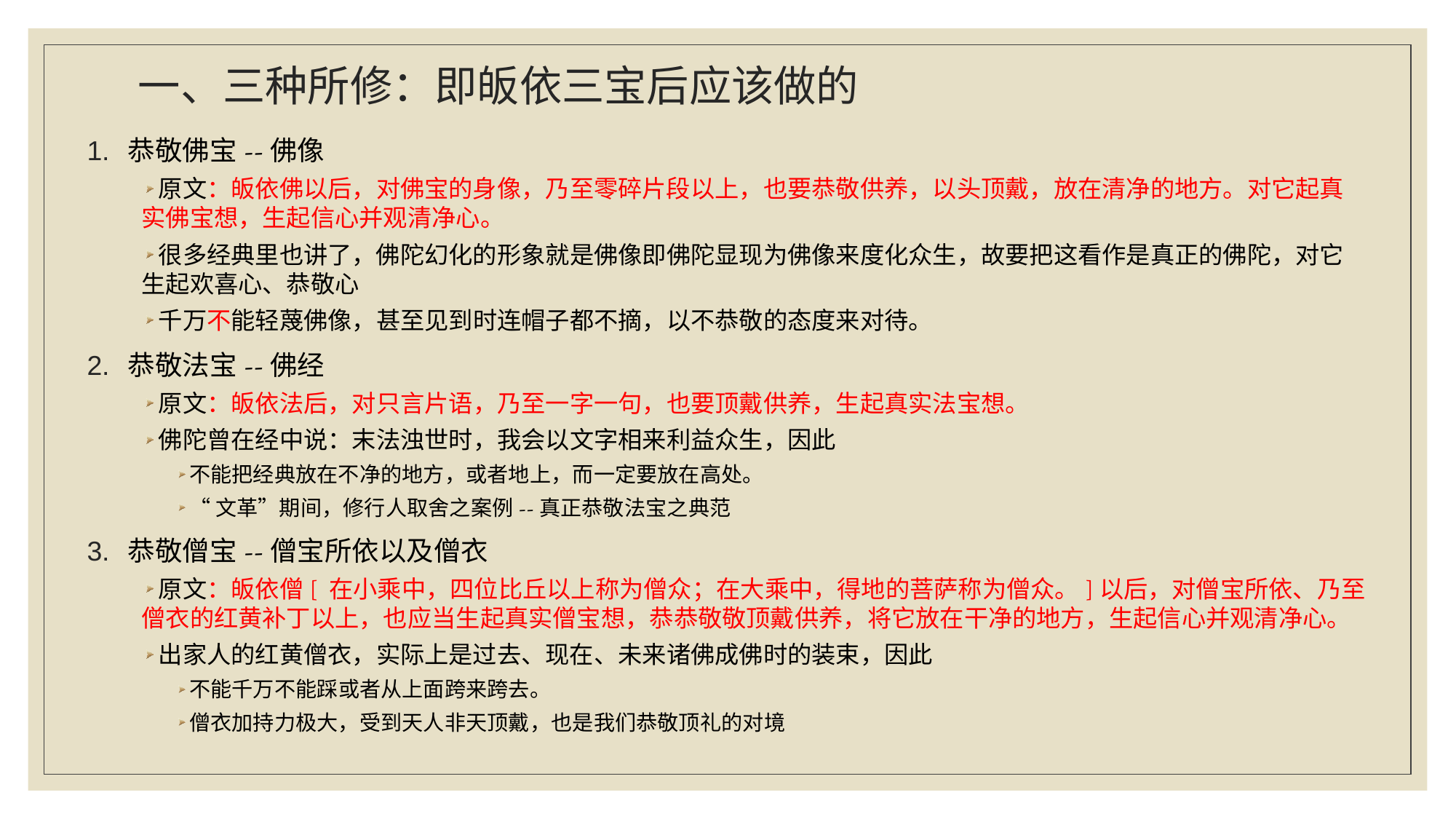

# 一、三种所修：即皈依三宝后应该做的
恭敬佛宝--佛像
原文：皈依佛以后，对佛宝的身像，乃至零碎片段以上，也要恭敬供养，以头顶戴，放在清净的地方。对它起真实佛宝想，生起信心并观清净心。
很多经典里也讲了，佛陀幻化的形象就是佛像即佛陀显现为佛像来度化众生，故要把这看作是真正的佛陀，对它生起欢喜心、恭敬心
千万不能轻蔑佛像，甚至见到时连帽子都不摘，以不恭敬的态度来对待。
恭敬法宝--佛经
原文：皈依法后，对只言片语，乃至一字一句，也要顶戴供养，生起真实法宝想。
佛陀曾在经中说：末法浊世时，我会以文字相来利益众生，因此
不能把经典放在不净的地方，或者地上，而一定要放在高处。
“文革”期间，修行人取舍之案例--真正恭敬法宝之典范
恭敬僧宝--僧宝所依以及僧衣
原文：皈依僧[ 在小乘中，四位比丘以上称为僧众；在大乘中，得地的菩萨称为僧众。]以后，对僧宝所依、乃至僧衣的红黄补丁以上，也应当生起真实僧宝想，恭恭敬敬顶戴供养，将它放在干净的地方，生起信心并观清净心。
出家人的红黄僧衣，实际上是过去、现在、未来诸佛成佛时的装束，因此
不能千万不能踩或者从上面跨来跨去。
僧衣加持力极大，受到天人非天顶戴，也是我们恭敬顶礼的对境